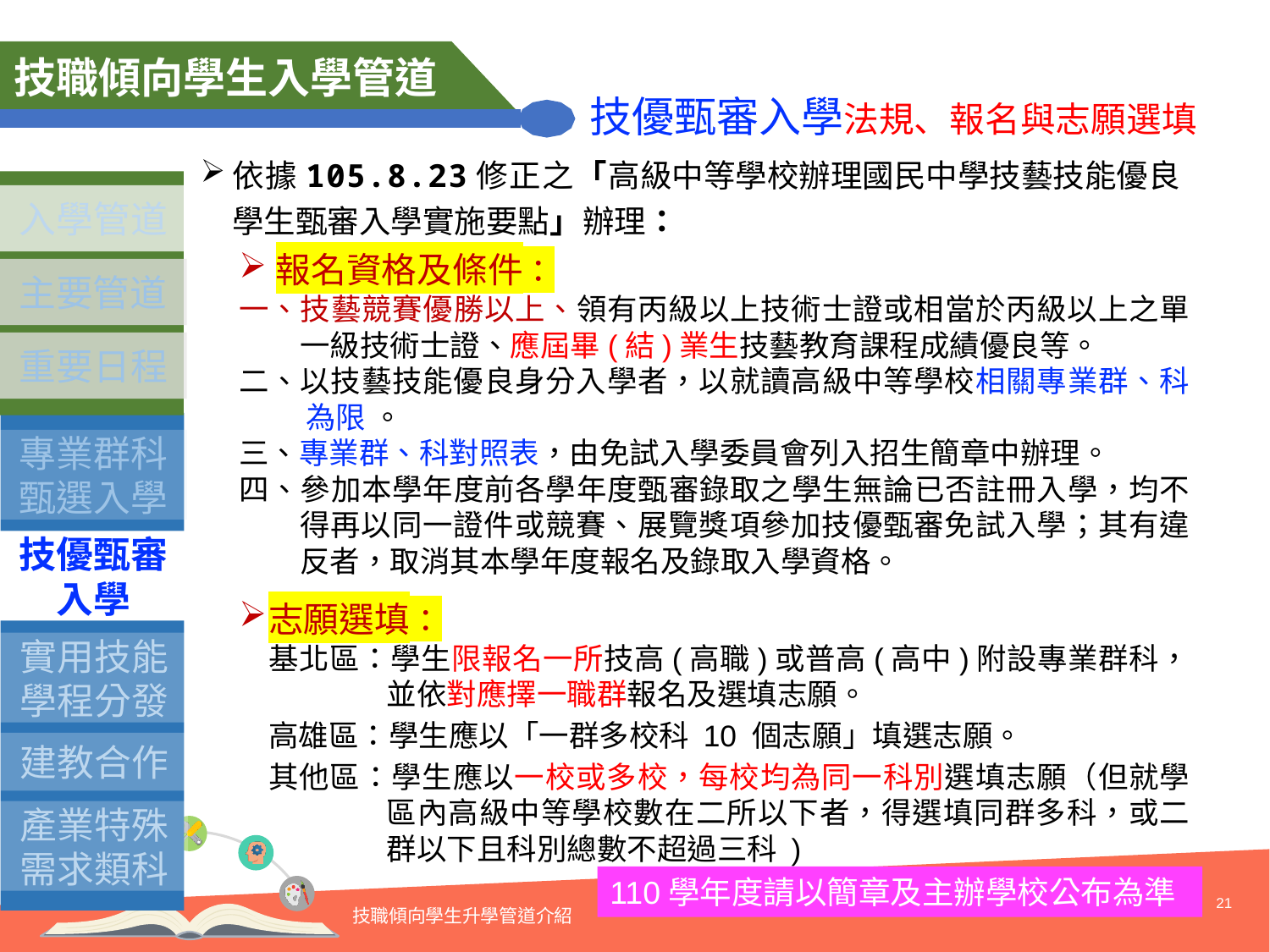

技職傾向學生入學管道

技優甄審入學法規、報名與志願選填
依據105.8.23修正之「高級中等學校辦理國民中學技藝技能優良學生甄審入學實施要點」辦理：
報名資格及條件：
一、技藝競賽優勝以上、領有丙級以上技術士證或相當於丙級以上之單一級技術士證、應屆畢(結)業生技藝教育課程成績優良等。
二、以技藝技能優良身分入學者，以就讀高級中等學校相關專業群、科為限 。
三、專業群、科對照表，由免試入學委員會列入招生簡章中辦理。
四、參加本學年度前各學年度甄審錄取之學生無論已否註冊入學，均不得再以同一證件或競賽、展覽獎項參加技優甄審免試入學；其有違反者，取消其本學年度報名及錄取入學資格。
志願選填：
基北區：學生限報名一所技高(高職)或普高(高中)附設專業群科，並依對應擇一職群報名及選填志願。
高雄區：學生應以「一群多校科 10 個志願」填選志願。
其他區：學生應以一校或多校，每校均為同一科別選填志願（但就學區內高級中等學校數在二所以下者，得選填同群多科，或二群以下且科別總數不超過三科 )

入學管道
主要管道
重要日程

專業群科
甄選入學
技優甄審入學
實用技能學程分發
建教合作
產業特殊需求類科
110學年度請以簡章及主辦學校公布為準
21